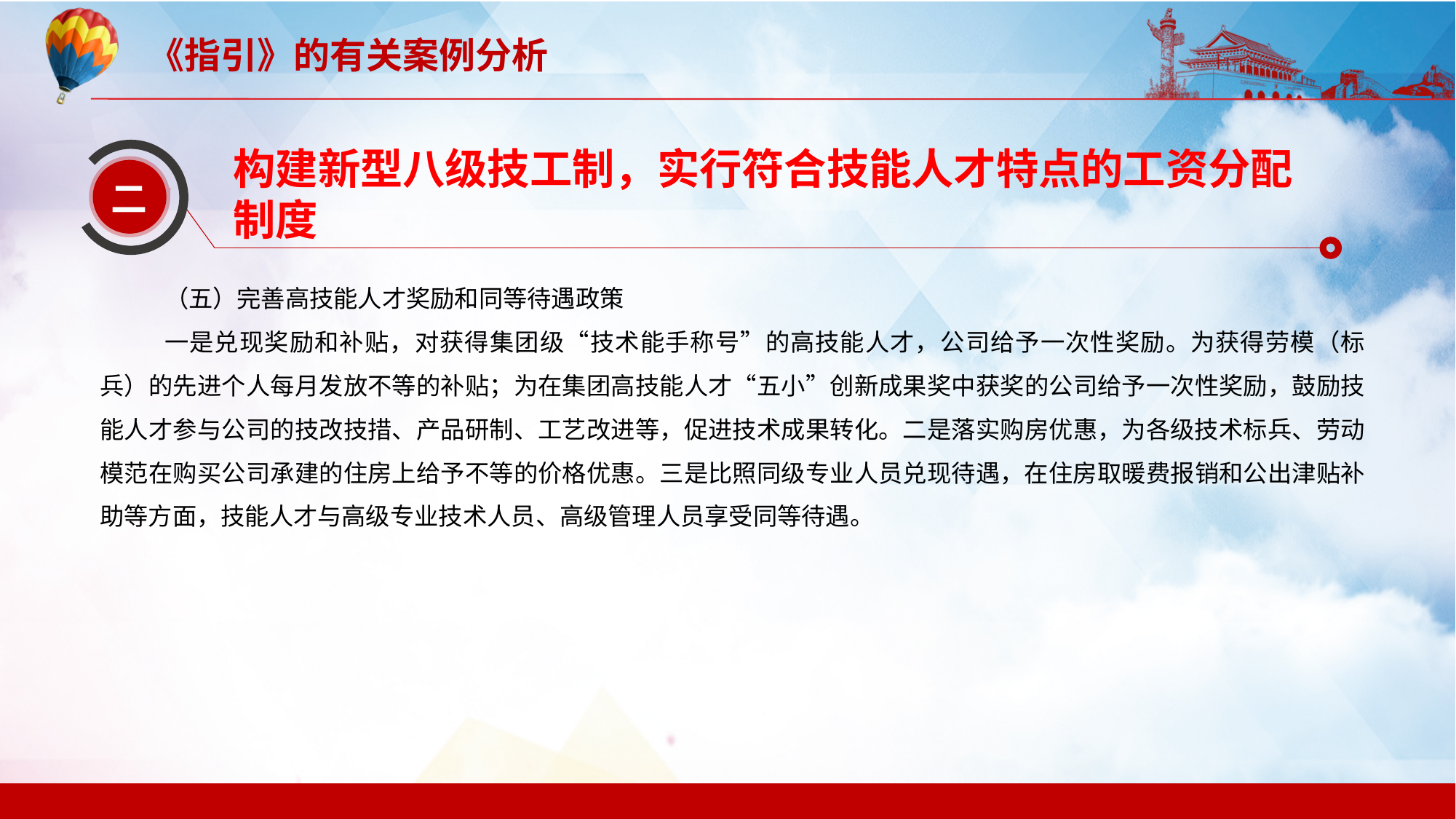

构建新型八级技工制，实行符合技能人才特点的工资分配制度

二

（五）完善高技能人才奖励和同等待遇政策
一是兑现奖励和补贴，对获得集团级“技术能手称号”的高技能人才，公司给予一次性奖励。为获得劳模（标兵）的先进个人每月发放不等的补贴；为在集团高技能人才“五小”创新成果奖中获奖的公司给予一次性奖励，鼓励技能人才参与公司的技改技措、产品研制、工艺改进等，促进技术成果转化。二是落实购房优惠，为各级技术标兵、劳动模范在购买公司承建的住房上给予不等的价格优惠。三是比照同级专业人员兑现待遇，在住房取暖费报销和公出津贴补助等方面，技能人才与高级专业技术人员、高级管理人员享受同等待遇。